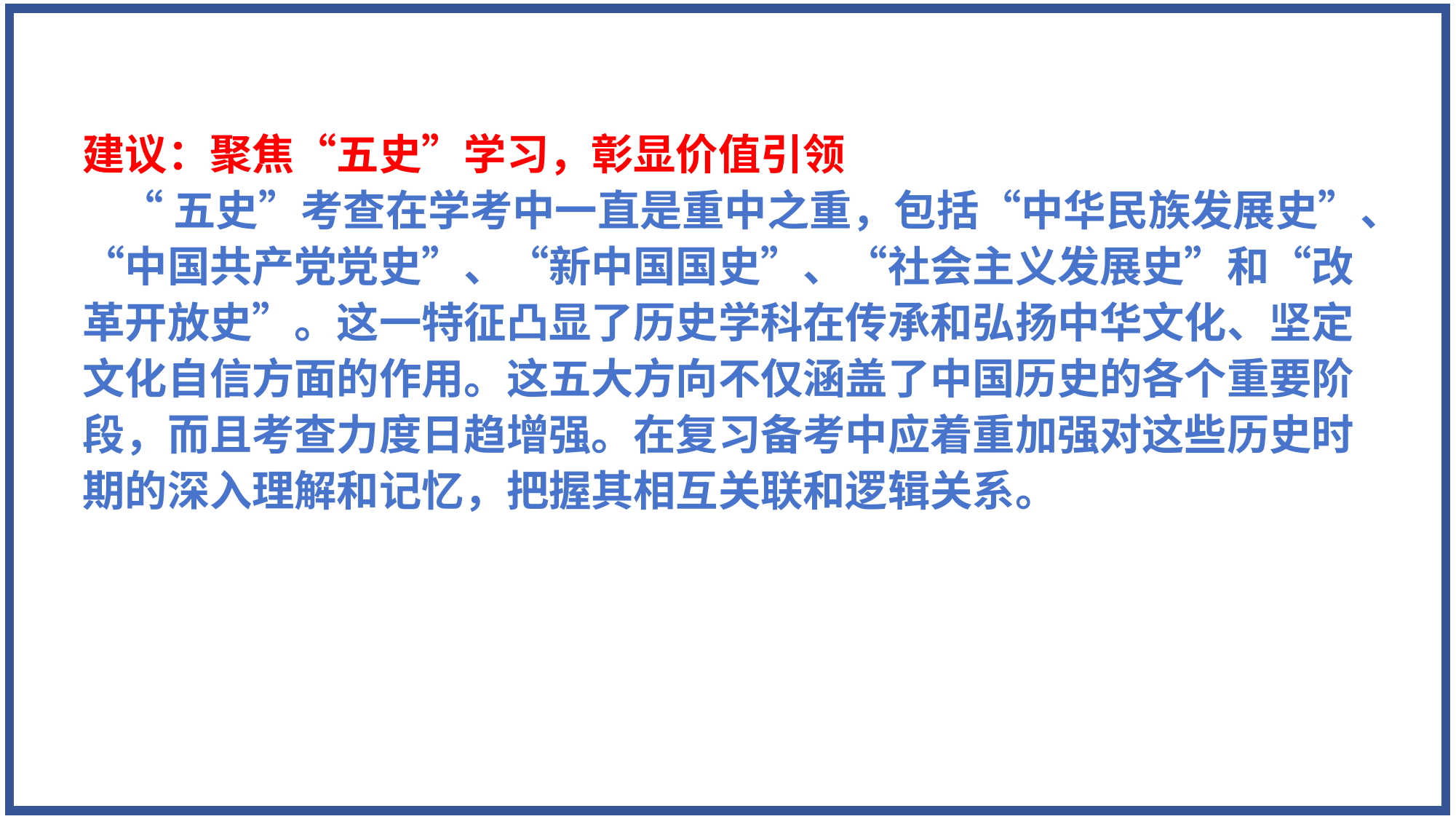

建议：聚焦“五史”学习，彰显价值引领
    “五史”考查在学考中一直是重中之重，包括“中华民族发展史”、“中国共产党党史”、“新中国国史”、“社会主义发展史”和“改革开放史”。这一特征凸显了历史学科在传承和弘扬中华文化、坚定文化自信方面的作用。这五大方向不仅涵盖了中国历史的各个重要阶段，而且考查力度日趋增强。在复习备考中应着重加强对这些历史时期的深入理解和记忆，把握其相互关联和逻辑关系。